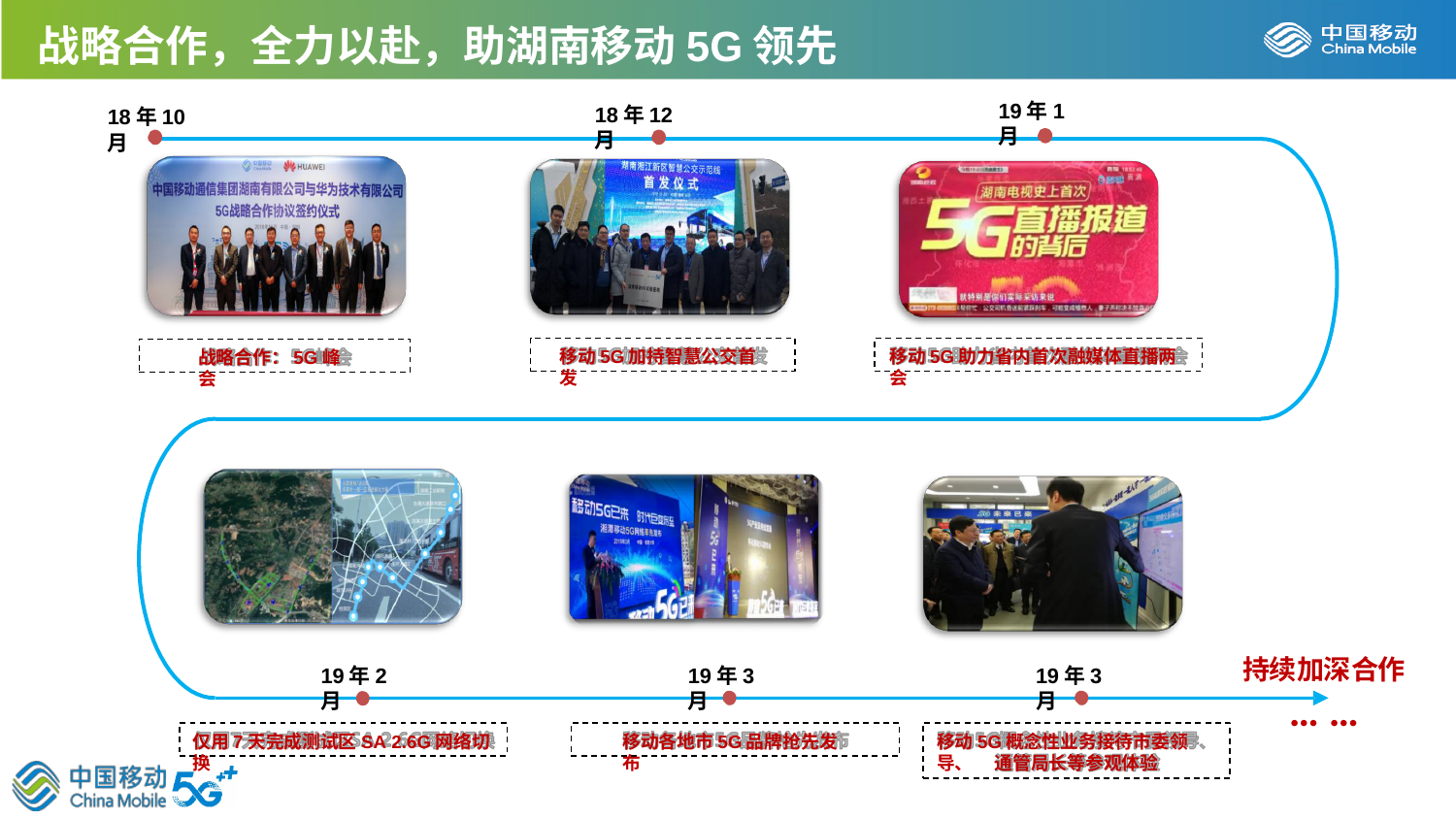

战略合作，全力以赴，助湖南移动5G领先
19年1月
18年12月
18年10月

移动5G加持智慧公交首发
移动5G助力省内首次融媒体直播两会
战略合作：5G峰会

持续加深合作
… …
19年2月
19年3月
19年3月

仅用7天完成测试区SA 2.6G网络切换
移动各地市5G品牌抢先发布
移动5G概念性业务接待市委领导、

通管局长等参观体验